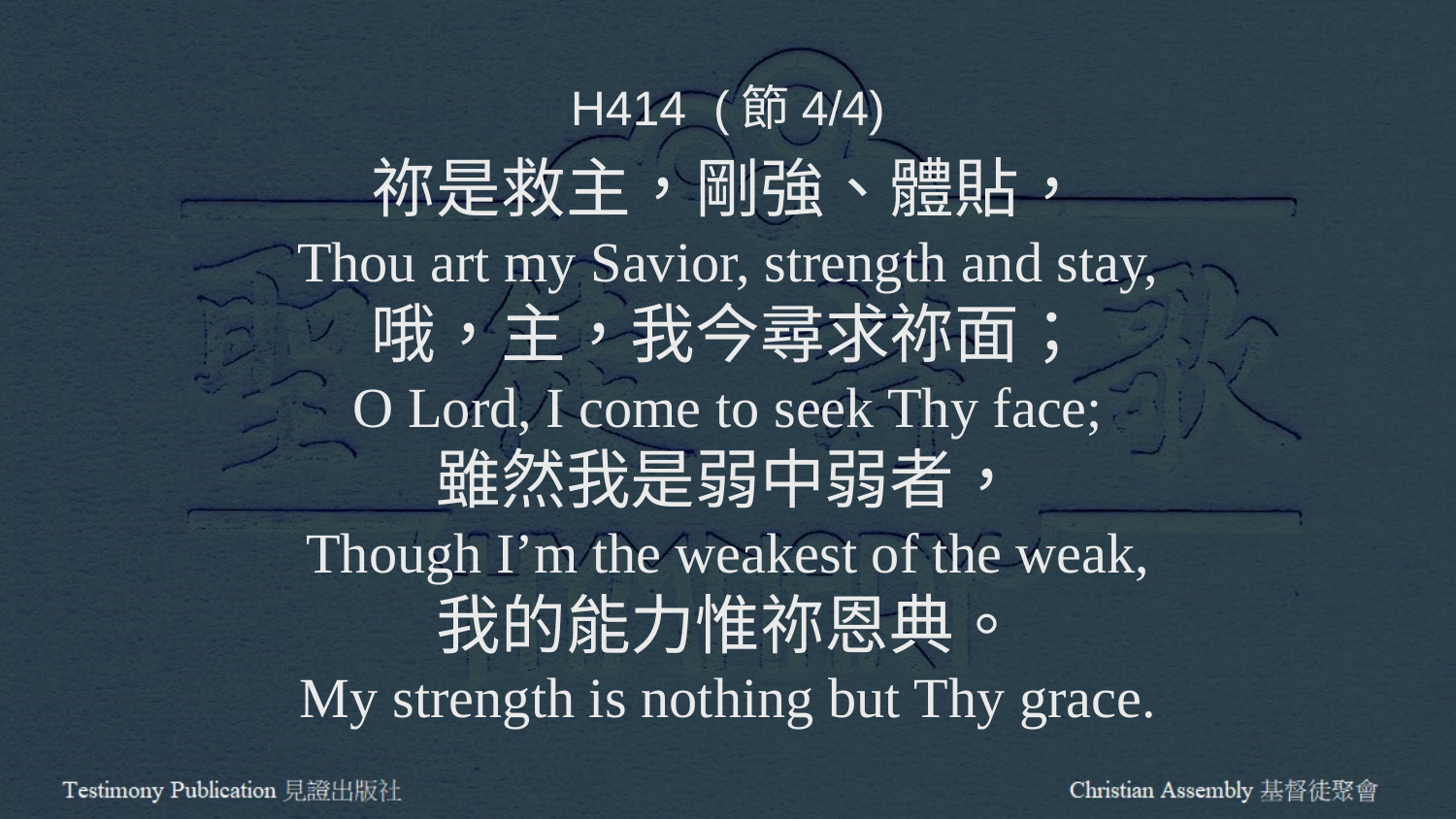

H414  (節4/4)
祢是救主，剛強、體貼，
Thou art my Savior, strength and stay,
哦，主，我今尋求祢面；
O Lord, I come to seek Thy face;
雖然我是弱中弱者，
Though I’m the weakest of the weak,
我的能力惟祢恩典。
My strength is nothing but Thy grace.